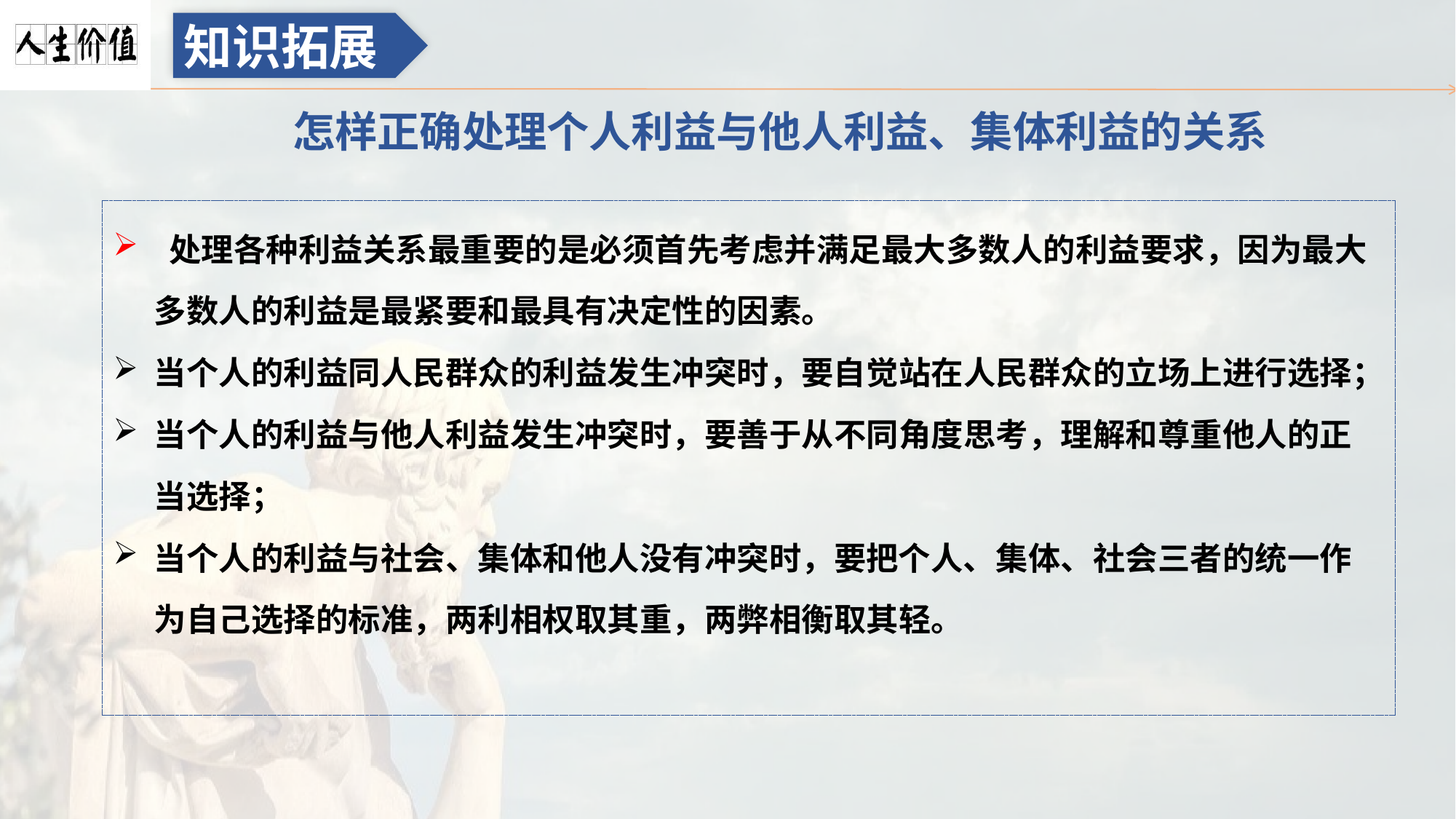

知识拓展
怎样正确处理个人利益与他人利益、集体利益的关系
 处理各种利益关系最重要的是必须首先考虑并满足最大多数人的利益要求，因为最大多数人的利益是最紧要和最具有决定性的因素。
当个人的利益同人民群众的利益发生冲突时，要自觉站在人民群众的立场上进行选择；
当个人的利益与他人利益发生冲突时，要善于从不同角度思考，理解和尊重他人的正当选择；
当个人的利益与社会、集体和他人没有冲突时，要把个人、集体、社会三者的统一作为自己选择的标准，两利相权取其重，两弊相衡取其轻。